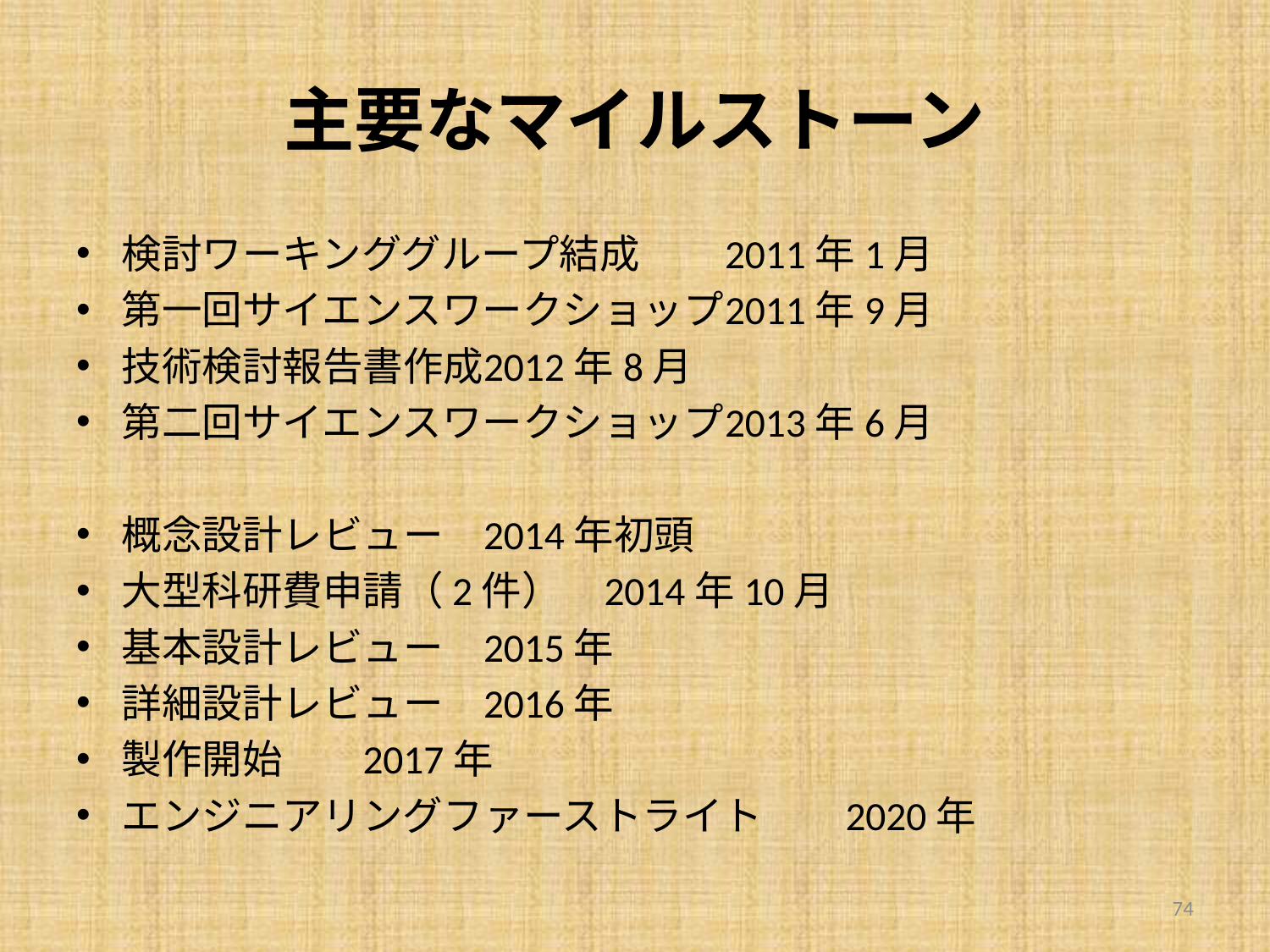

# 主要なマイルストーン
検討ワーキンググループ結成		2011年1月
第一回サイエンスワークショップ		2011年9月
技術検討報告書作成			2012年8月
第二回サイエンスワークショップ		2013年6月

概念設計レビュー				2014年初頭
大型科研費申請（2件）			2014年10月
基本設計レビュー				2015年
詳細設計レビュー				2016年
製作開始					2017年
エンジニアリングファーストライト		2020年
74